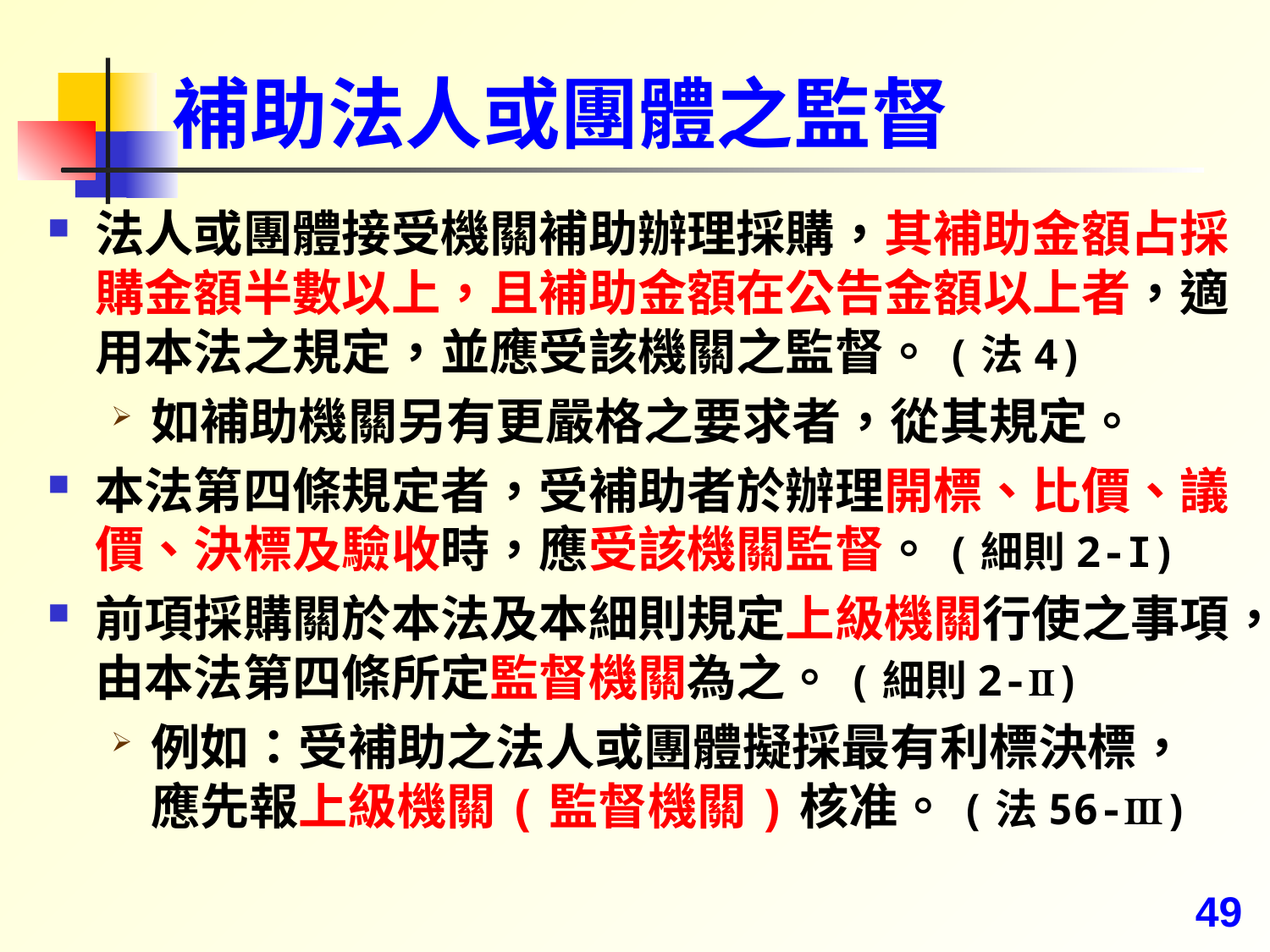

# 補助法人或團體之監督
法人或團體接受機關補助辦理採購，其補助金額占採購金額半數以上，且補助金額在公告金額以上者，適用本法之規定，並應受該機關之監督。(法4)
如補助機關另有更嚴格之要求者，從其規定。
本法第四條規定者，受補助者於辦理開標、比價、議價、決標及驗收時，應受該機關監督。(細則2-I)
前項採購關於本法及本細則規定上級機關行使之事項，由本法第四條所定監督機關為之。(細則2-Ⅱ)
例如：受補助之法人或團體擬採最有利標決標，應先報上級機關(監督機關)核准。(法56-Ⅲ)

49